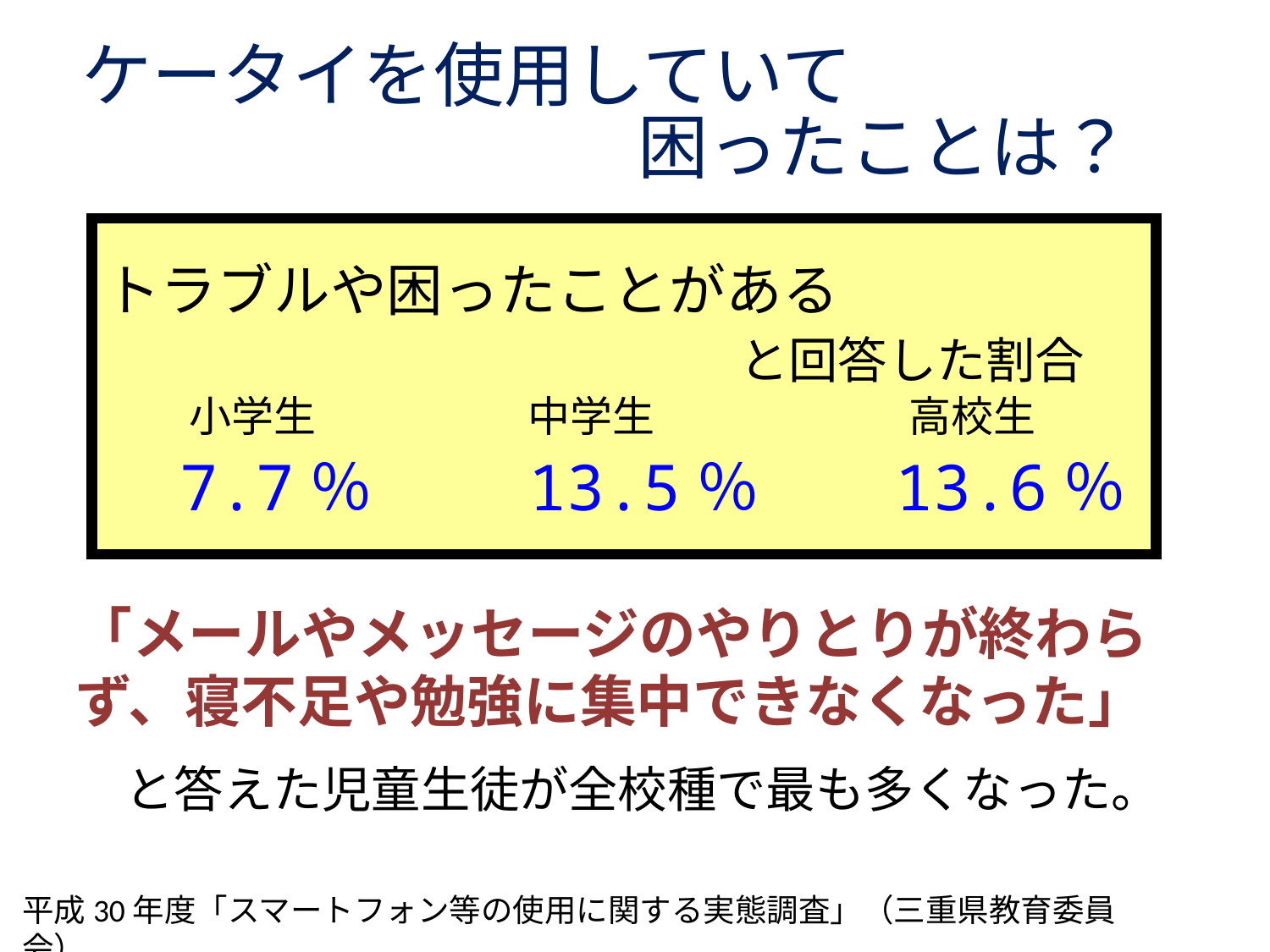

ケータイを使用していて
　　　　　　　　　困ったことは？

トラブルや困ったことがある　　　　　					と回答した割合
　　小学生　　　　　中学生　　　　　　高校生
 　 7.7％　　   13.5％　    13.6％

「メールやメッセージのやりとりが終わらず、寝不足や勉強に集中できなくなった」

　と答えた児童生徒が全校種で最も多くなった。
平成30年度「スマートフォン等の使用に関する実態調査」（三重県教育委員会）